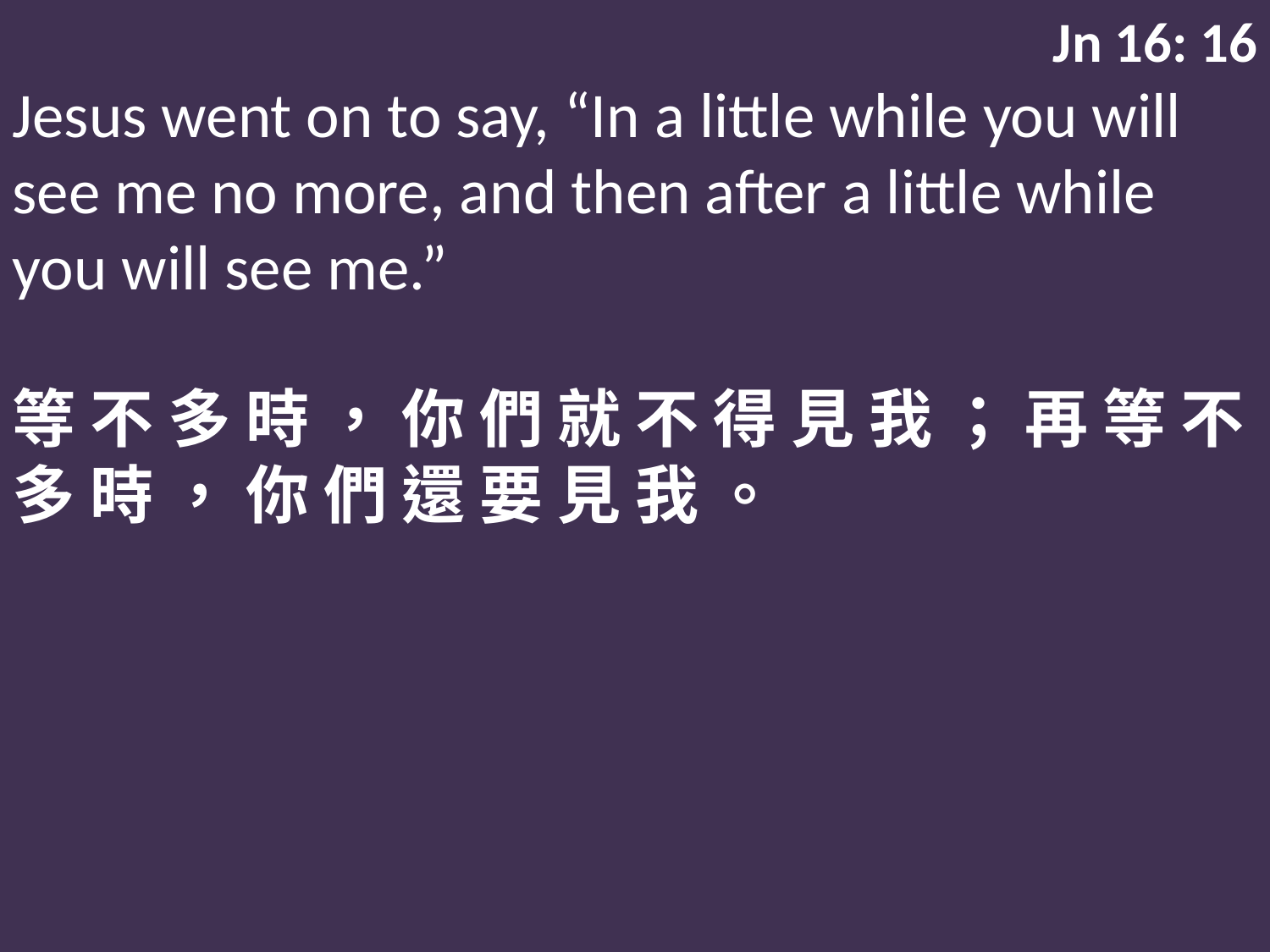

Jn 16: 16
Jesus went on to say, “In a little while you will see me no more, and then after a little while you will see me.”

等 不 多 時 ， 你 們 就 不 得 見 我 ； 再 等 不 多 時 ， 你 們 還 要 見 我 。